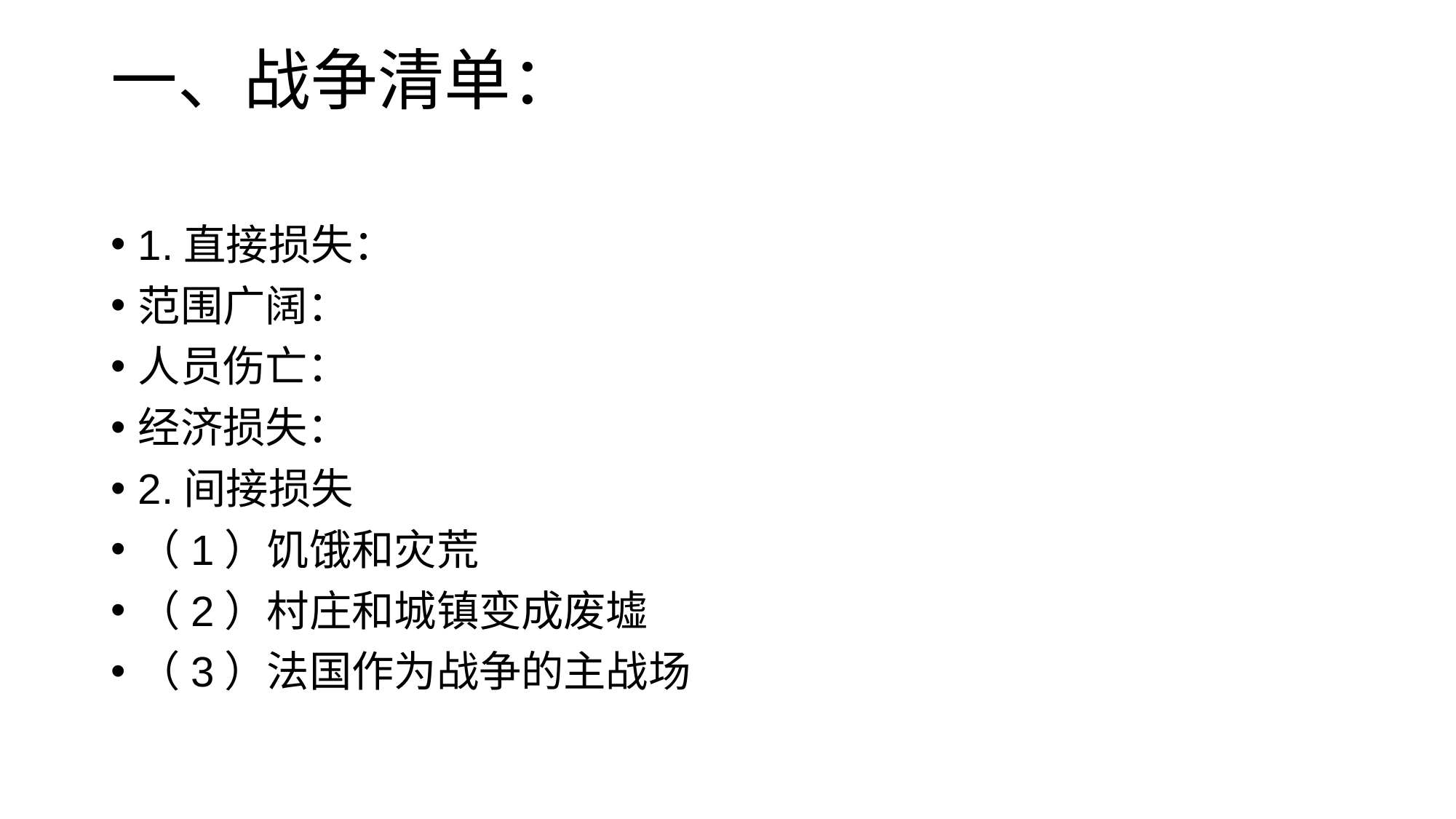

# 一、战争清单：
1.直接损失：
范围广阔：
人员伤亡：
经济损失：
2.间接损失
（1）饥饿和灾荒
（2）村庄和城镇变成废墟
（3）法国作为战争的主战场